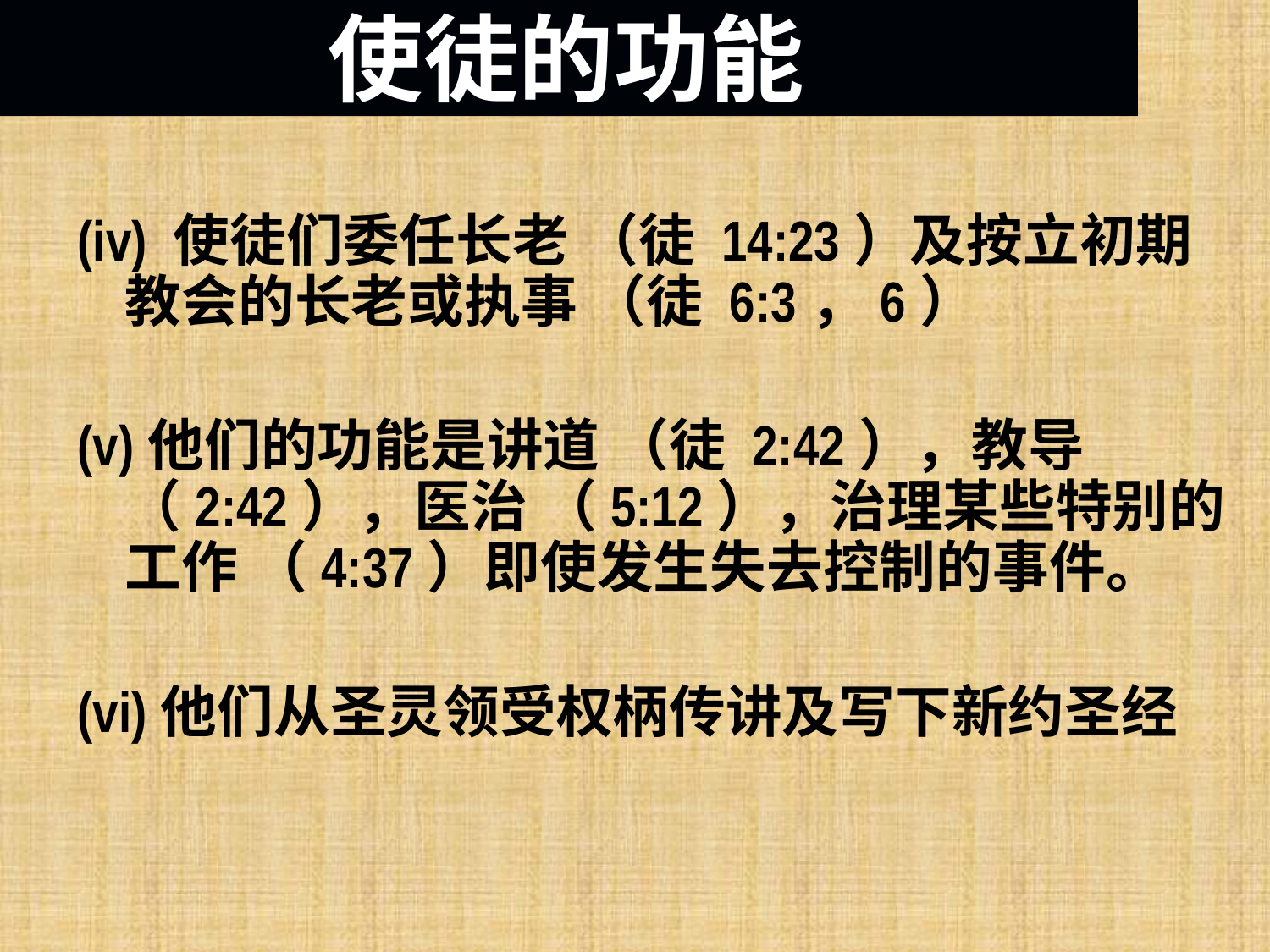

使徒的功能
(iv) 使徒们委任长老 （徒 14:23）及按立初期教会的长老或执事 （徒 6:3，6）

(v)他们的功能是讲道 （徒 2:42），教导 （2:42），医治 （5:12），治理某些特别的工作 （4:37）即使发生失去控制的事件。

(vi)他们从圣灵领受权柄传讲及写下新约圣经